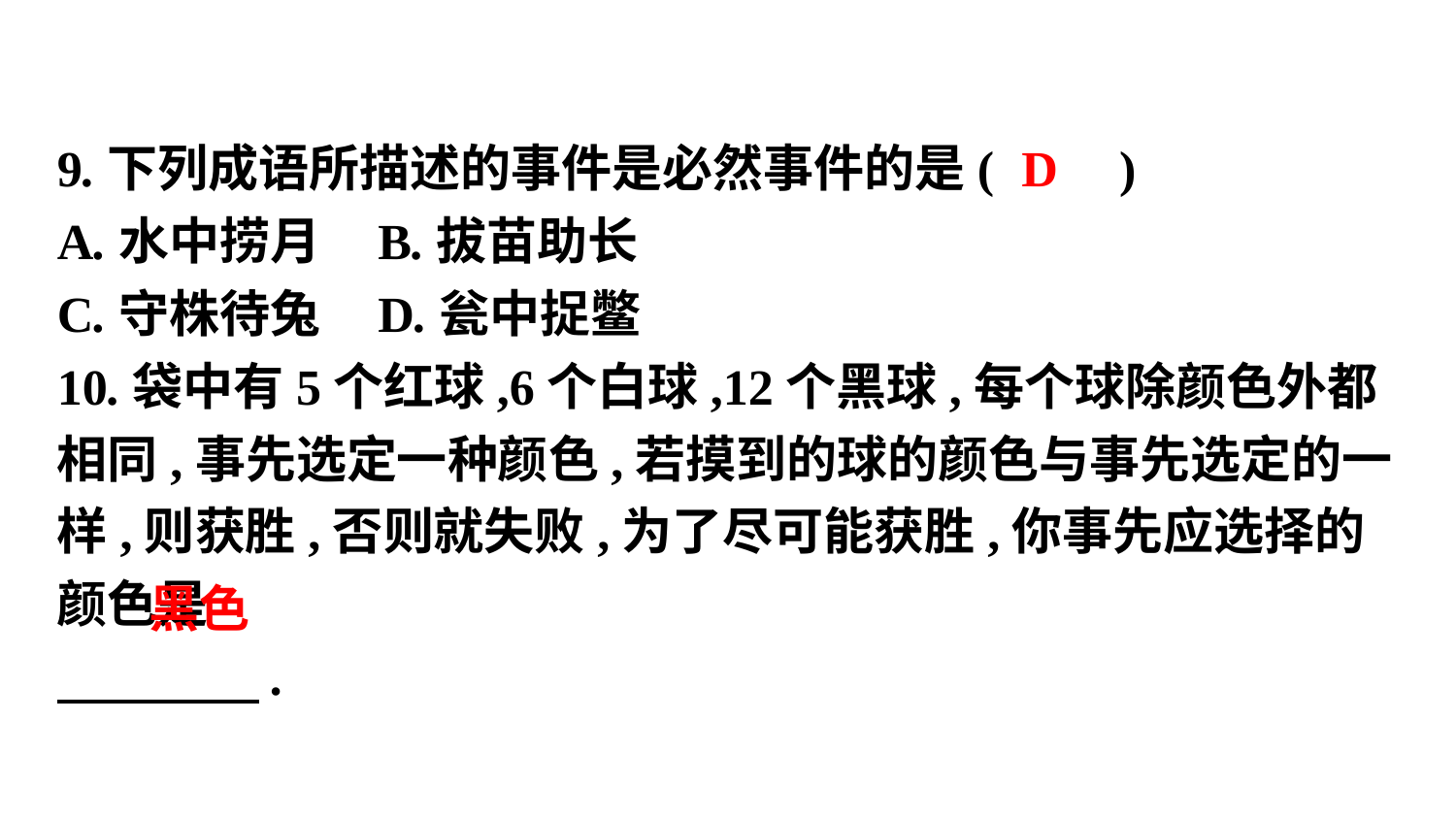

9.下列成语所描述的事件是必然事件的是(　　)
A.水中捞月　	B.拔苗助长
C.守株待兔　	D.瓮中捉鳖
10.袋中有5个红球,6个白球,12个黑球,每个球除颜色外都相同,事先选定一种颜色,若摸到的球的颜色与事先选定的一样,则获胜,否则就失败,为了尽可能获胜,你事先应选择的颜色是
　　　　.
D
黑色